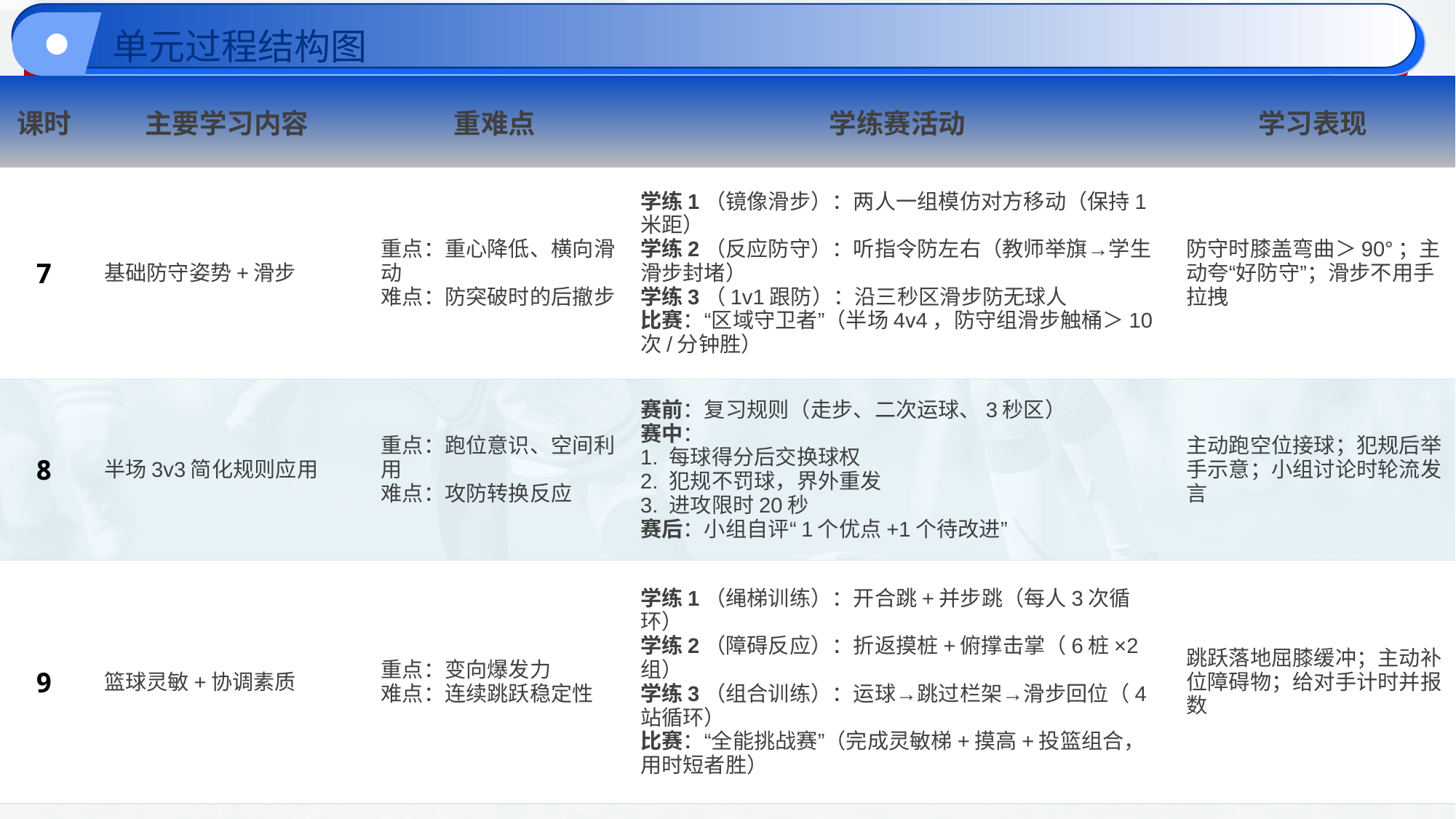

单元过程结构图

| 课时 | 主要学习内容 | 重难点 | 学练赛活动 | 学习表现 |
| --- | --- | --- | --- | --- |
| 7 | 基础防守姿势+滑步 | 重点：重心降低、横向滑动 难点：防突破时的后撤步 | 学练1（镜像滑步）：两人一组模仿对方移动（保持1米距） 学练2（反应防守）：听指令防左右（教师举旗→学生滑步封堵） 学练3（1v1跟防）：沿三秒区滑步防无球人 比赛：“区域守卫者”（半场4v4，防守组滑步触桶＞10次/分钟胜） | 防守时膝盖弯曲＞90°；主动夸“好防守”；滑步不用手拉拽 |
| 8 | 半场3v3简化规则应用 | 重点：跑位意识、空间利用 难点：攻防转换反应 | 赛前：复习规则（走步、二次运球、3秒区） 赛中： 1. 每球得分后交换球权 2. 犯规不罚球，界外重发 3. 进攻限时20秒 赛后：小组自评“1个优点+1个待改进” | 主动跑空位接球；犯规后举手示意；小组讨论时轮流发言 |
| 9 | 篮球灵敏+协调素质 | 重点：变向爆发力 难点：连续跳跃稳定性 | 学练1（绳梯训练）：开合跳+并步跳（每人3次循环） 学练2（障碍反应）：折返摸桩+俯撑击掌（6桩×2组） 学练3（组合训练）：运球→跳过栏架→滑步回位（4站循环） 比赛：“全能挑战赛”（完成灵敏梯+摸高+投篮组合，用时短者胜） | 跳跃落地屈膝缓冲；主动补位障碍物；给对手计时并报数 |